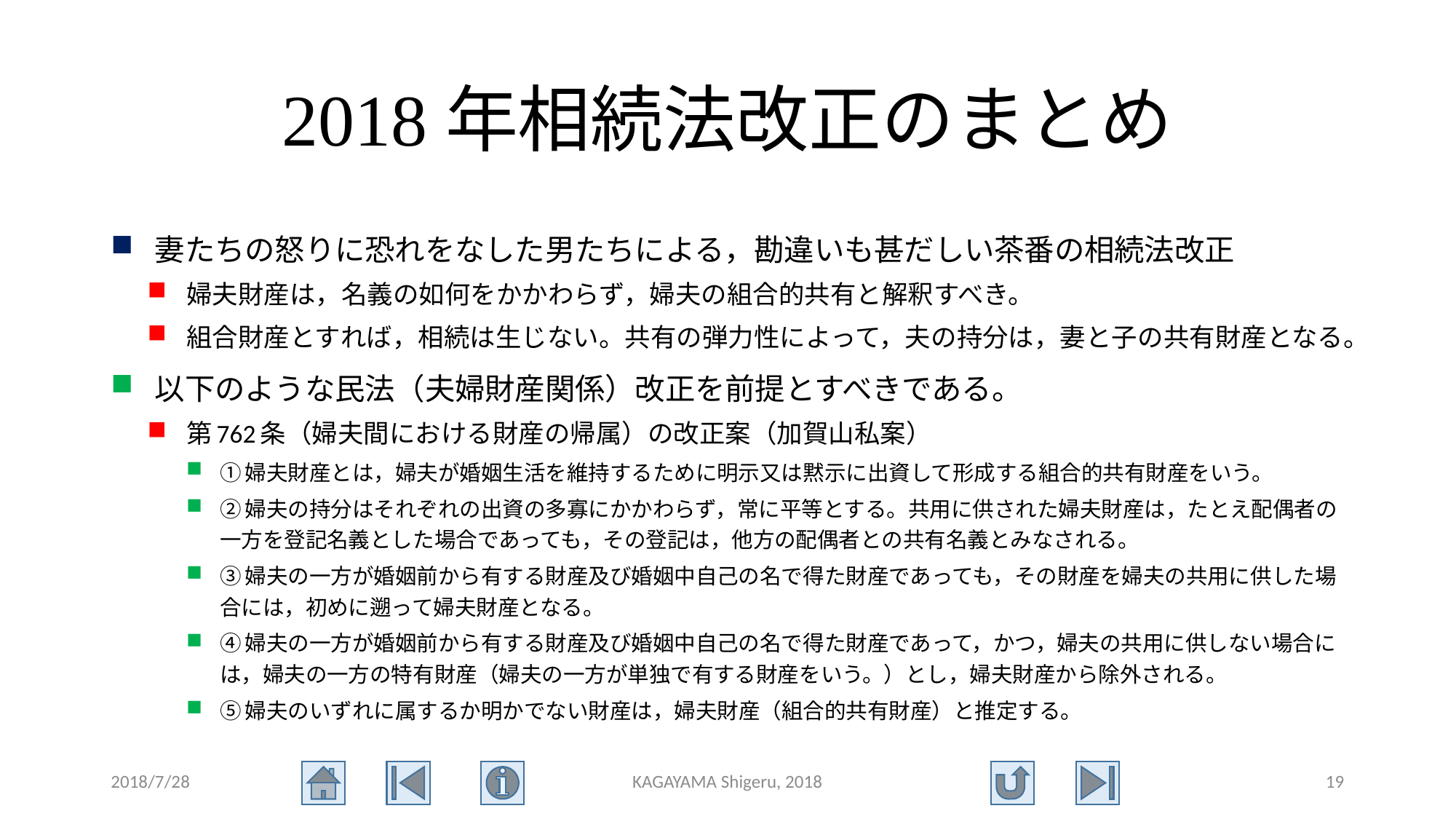

# 2018年相続法改正のまとめ
妻たちの怒りに恐れをなした男たちによる，勘違いも甚だしい茶番の相続法改正
婦夫財産は，名義の如何をかかわらず，婦夫の組合的共有と解釈すべき。
組合財産とすれば，相続は生じない。共有の弾力性によって，夫の持分は，妻と子の共有財産となる。
以下のような民法（夫婦財産関係）改正を前提とすべきである。
第762条（婦夫間における財産の帰属）の改正案（加賀山私案）
①婦夫財産とは，婦夫が婚姻生活を維持するために明示又は黙示に出資して形成する組合的共有財産をいう。
②婦夫の持分はそれぞれの出資の多寡にかかわらず，常に平等とする。共用に供された婦夫財産は，たとえ配偶者の一方を登記名義とした場合であっても，その登記は，他方の配偶者との共有名義とみなされる。
③婦夫の一方が婚姻前から有する財産及び婚姻中自己の名で得た財産であっても，その財産を婦夫の共用に供した場合には，初めに遡って婦夫財産となる。
④婦夫の一方が婚姻前から有する財産及び婚姻中自己の名で得た財産であって，かつ，婦夫の共用に供しない場合には，婦夫の一方の特有財産（婦夫の一方が単独で有する財産をいう。）とし，婦夫財産から除外される。
⑤婦夫のいずれに属するか明かでない財産は，婦夫財産（組合的共有財産）と推定する。
2018/7/28
KAGAYAMA Shigeru, 2018
19
2018年相続法改正
2018年7月28日
吉備国際大学教授
名古屋大学・明治学院大学名誉教授
加賀山　茂

ご清聴ありがとうございました。